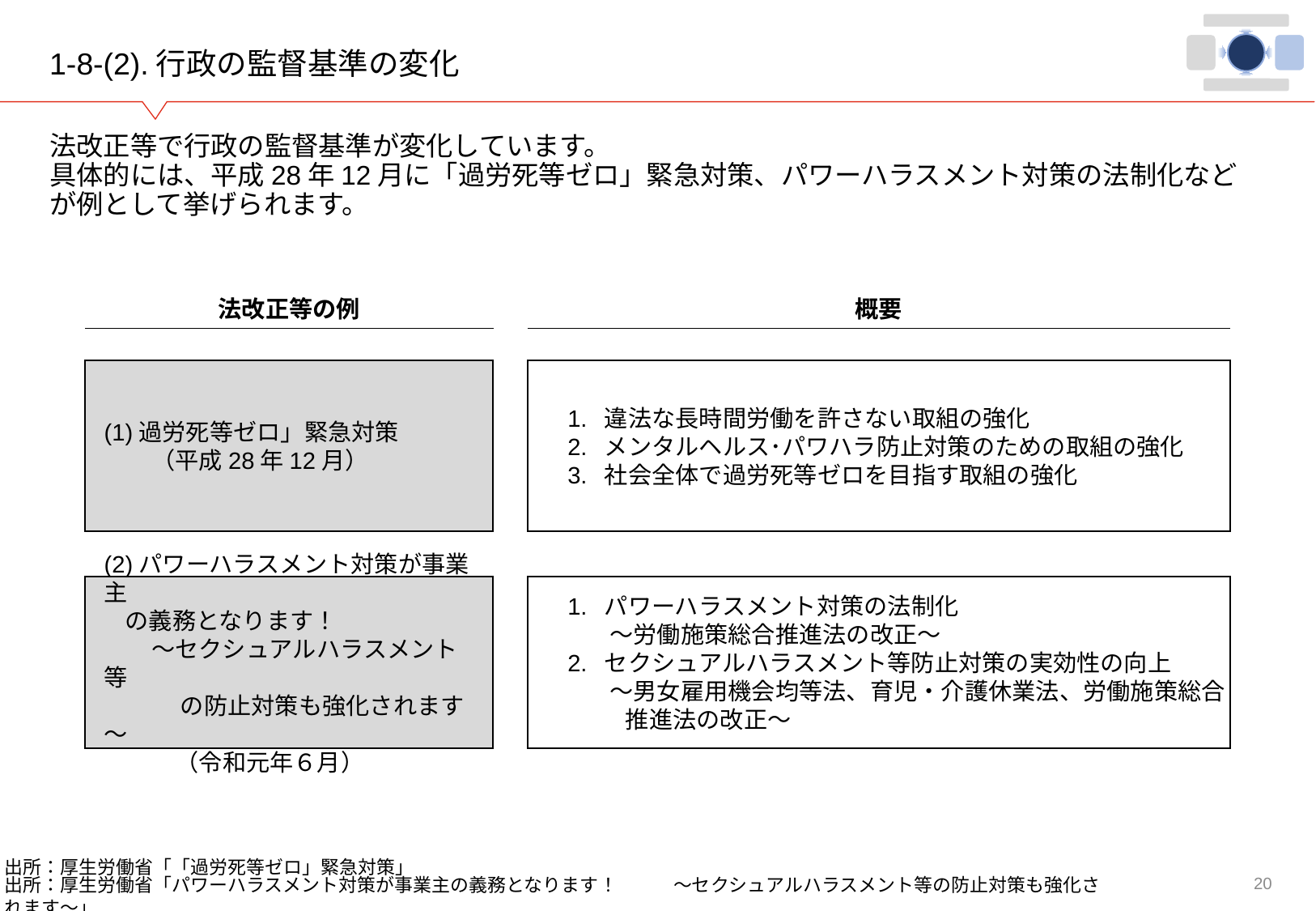

# 1-8-(2).行政の監督基準の変化
法改正等で行政の監督基準が変化しています。
具体的には、平成28年12月に「過労死等ゼロ」緊急対策、パワーハラスメント対策の法制化などが例として挙げられます。
法改正等の例
概要
(1)過労死等ゼロ」緊急対策
　　（平成28年12月）
違法な長時間労働を許さない取組の強化
メンタルヘルス･パワハラ防止対策のための取組の強化
社会全体で過労死等ゼロを目指す取組の強化
(2)パワーハラスメント対策が事業主
    の義務となります！　
　　～セクシュアルハラスメント等
　　　 の防止対策も強化されます～
　　　（令和元年６月）
パワーハラスメント対策の法制化
 ～労働施策総合推進法の改正～
セクシュアルハラスメント等防止対策の実効性の向上
 ～男女雇用機会均等法、育児・介護休業法、労働施策総合
    推進法の改正～
出所：厚生労働省「「過労死等ゼロ」緊急対策」
出所：厚生労働省「パワーハラスメント対策が事業主の義務となります！　　　～セクシュアルハラスメント等の防止対策も強化されます～」